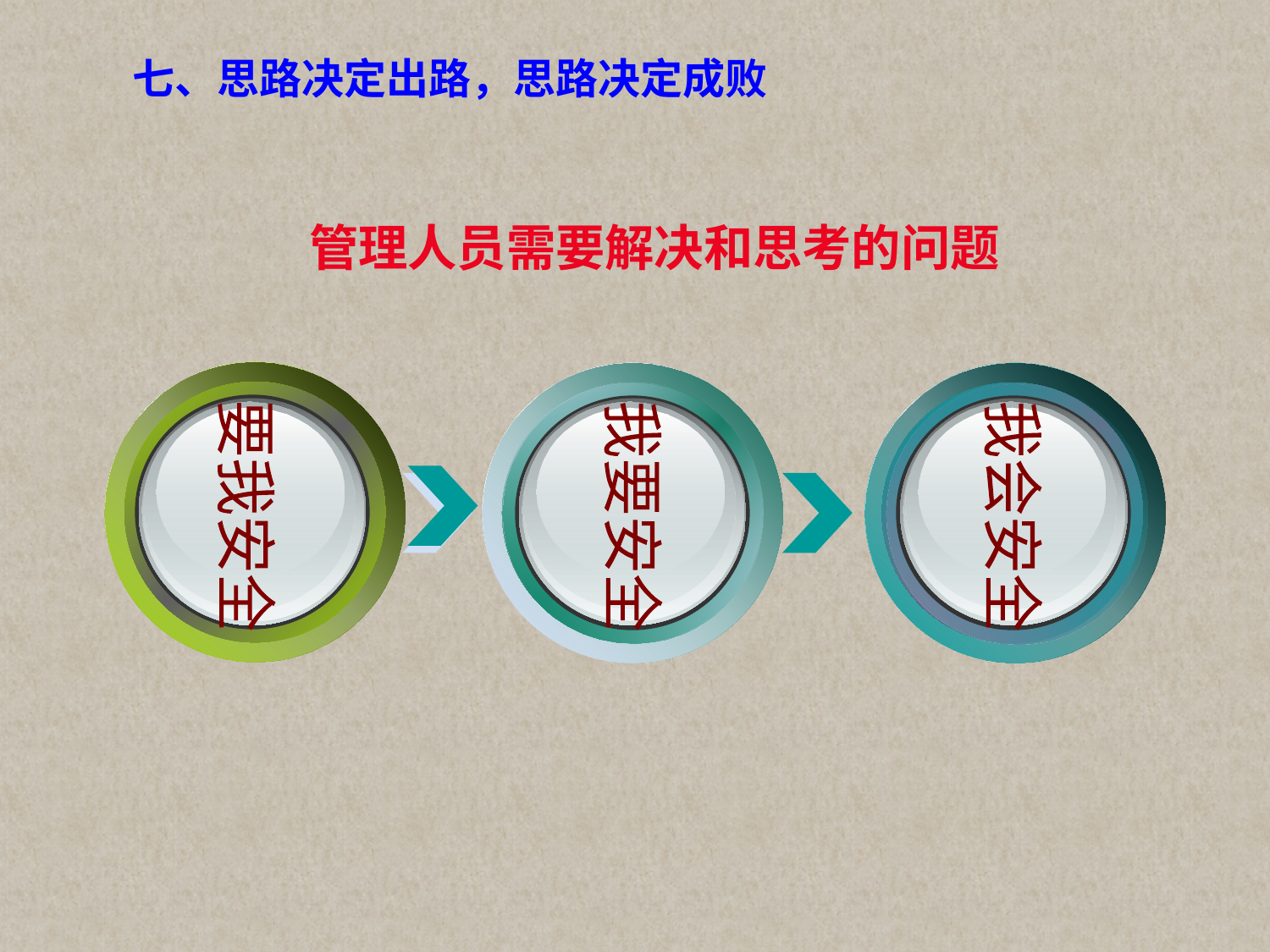

#
七、思路决定出路，思路决定成败
管理人员需要解决和思考的问题

要我安全
我要安全
我会安全